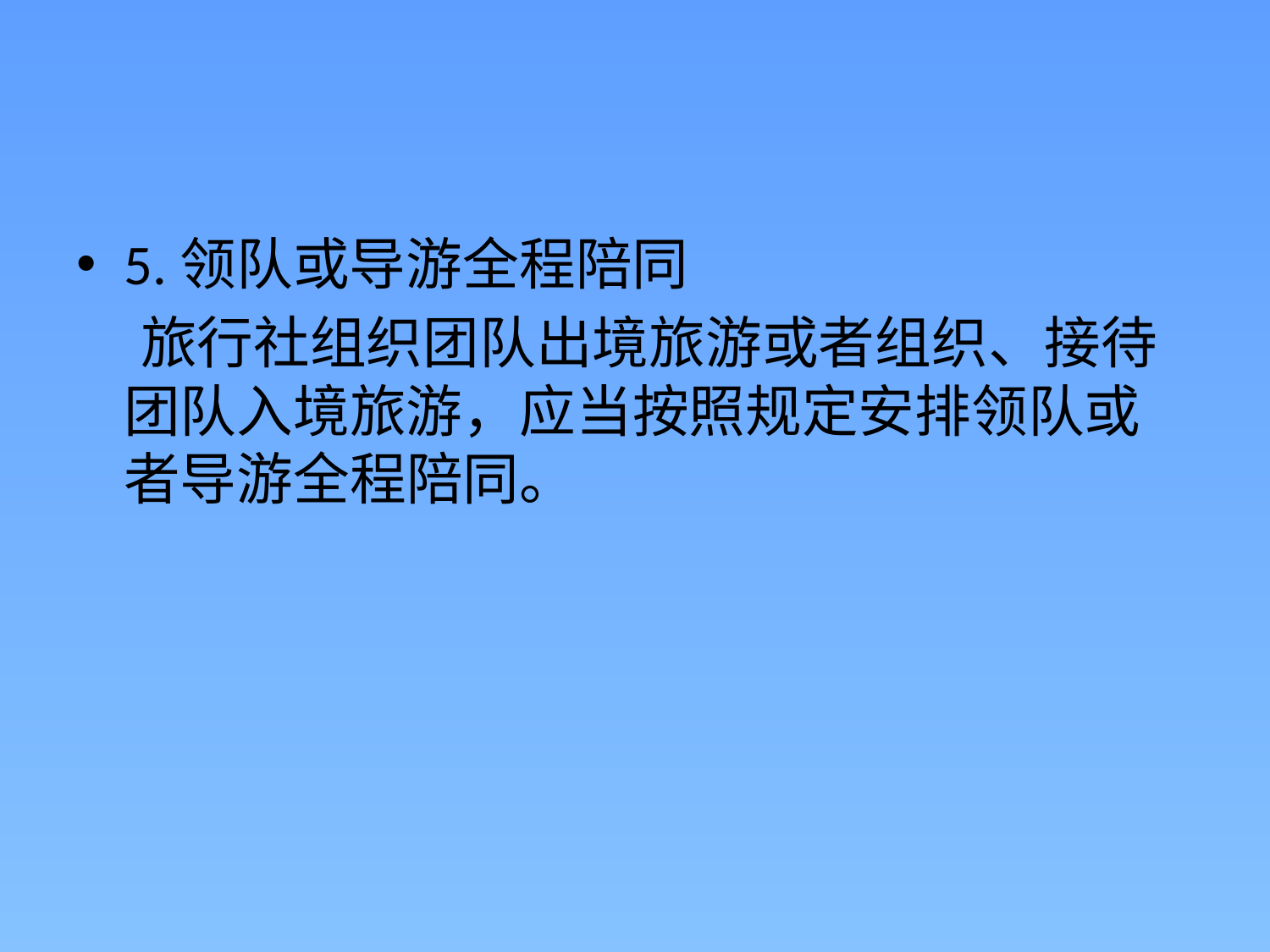

#
5.领队或导游全程陪同
    旅行社组织团队出境旅游或者组织、接待团队入境旅游，应当按照规定安排领队或者导游全程陪同。